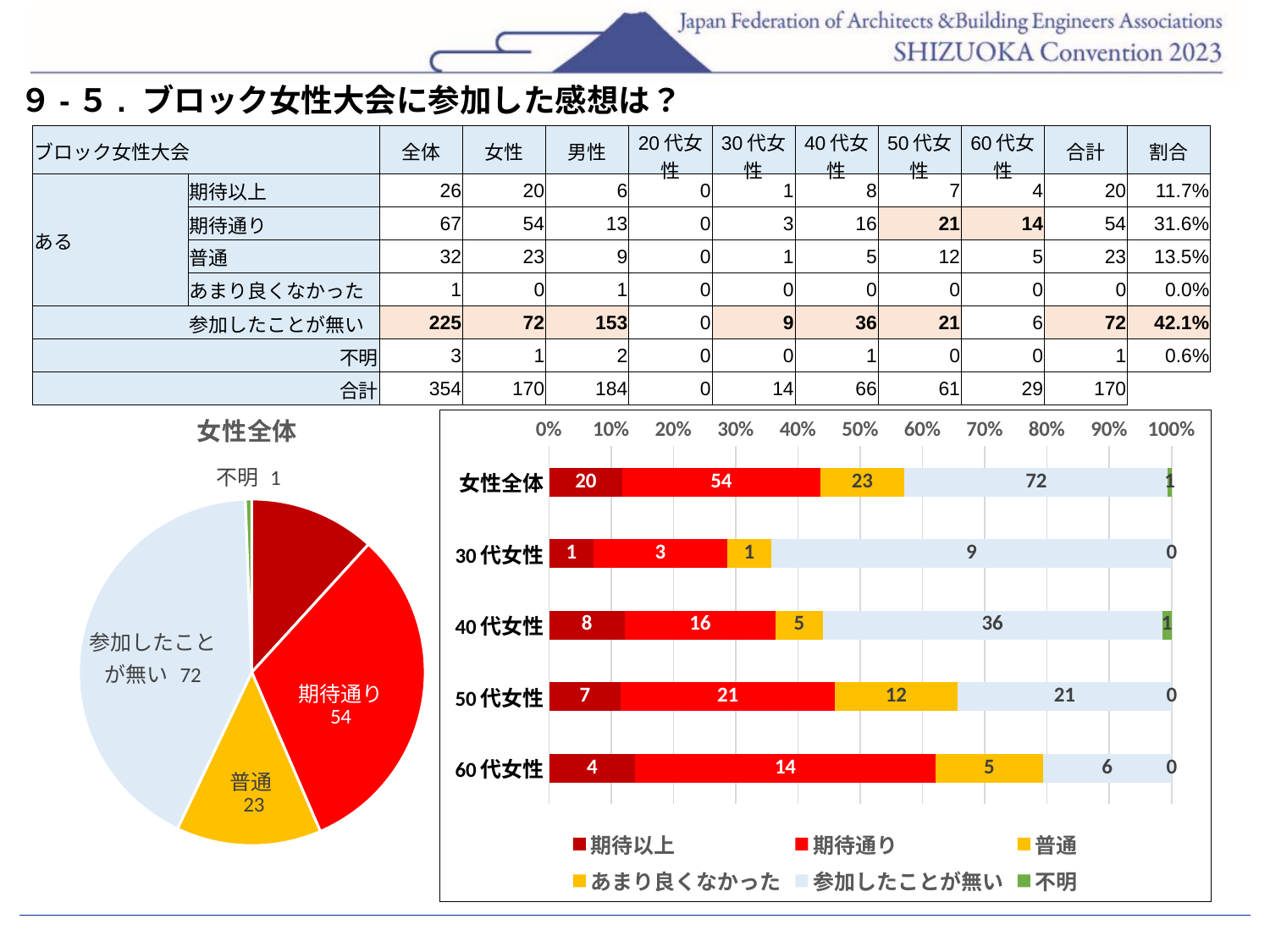

９-５. ブロック女性大会に参加した感想は？
| ブロック女性大会 |  | 全体 | 女性 | 男性 | 20代女性 | 30代女性 | 40代女性 | 50代女性 | 60代女性 | 合計 | 割合 |
| --- | --- | --- | --- | --- | --- | --- | --- | --- | --- | --- | --- |
| ある | 期待以上 | 26 | 20 | 6 | 0 | 1 | 8 | 7 | 4 | 20 | 11.7% |
|  | 期待通り | 67 | 54 | 13 | 0 | 3 | 16 | 21 | 14 | 54 | 31.6% |
|  | 普通 | 32 | 23 | 9 | 0 | 1 | 5 | 12 | 5 | 23 | 13.5% |
|  | あまり良くなかった | 1 | 0 | 1 | 0 | 0 | 0 | 0 | 0 | 0 | 0.0% |
|  | 参加したことが無い | 225 | 72 | 153 | 0 | 9 | 36 | 21 | 6 | 72 | 42.1% |
|  | 不明 | 3 | 1 | 2 | 0 | 0 | 1 | 0 | 0 | 1 | 0.6% |
| 合計 |  | 354 | 170 | 184 | 0 | 14 | 66 | 61 | 29 | 170 |  |

### Chart:

| Category | 女性全体 |
|---|---|
| 期待以上 | 20.0 |
| 期待通り | 54.0 |
| 普通 | 23.0 |
| あまり良くなかった | 0.0 |
| 参加したことが無い | 72.0 |
| 不明 | 1.0 |

### Chart

| Category | 期待以上 | 期待通り | 普通 | あまり良くなかった | 参加したことが無い | 不明 |
|---|---|---|---|---|---|---|
| 女性全体 | 20.0 | 54.0 | 23.0 | 0.0 | 72.0 | 1.0 |
| 30代女性 | 1.0 | 3.0 | 1.0 | 0.0 | 9.0 | 0.0 |
| 40代女性 | 8.0 | 16.0 | 5.0 | 0.0 | 36.0 | 1.0 |
| 50代女性 | 7.0 | 21.0 | 12.0 | 0.0 | 21.0 | 0.0 |
| 60代女性 | 4.0 | 14.0 | 5.0 | 0.0 | 6.0 | 0.0 |